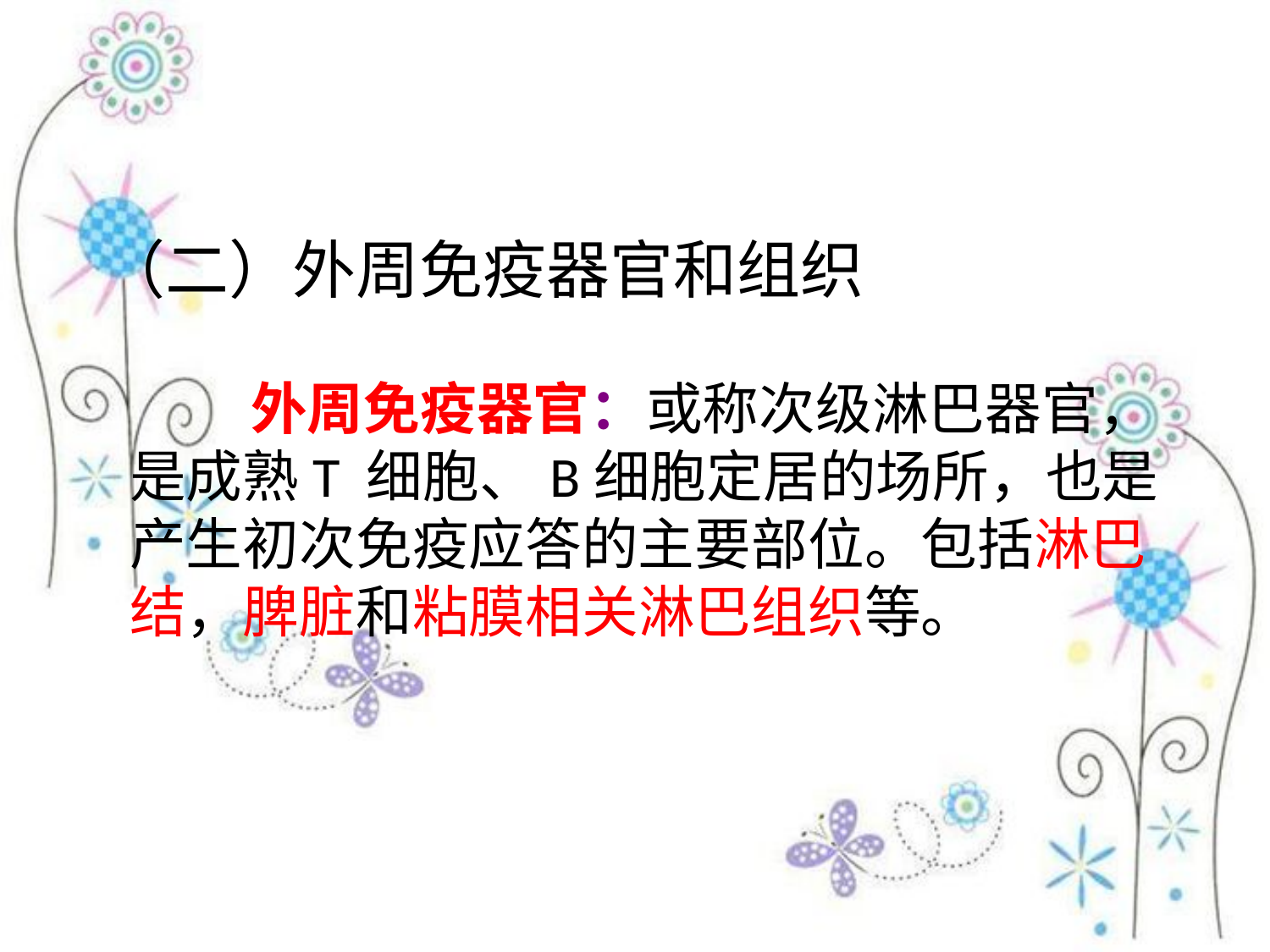

# （二）外周免疫器官和组织
            外周免疫器官：或称次级淋巴器官，是成熟T 细胞、B细胞定居的场所，也是产生初次免疫应答的主要部位。包括淋巴结，脾脏和粘膜相关淋巴组织等。